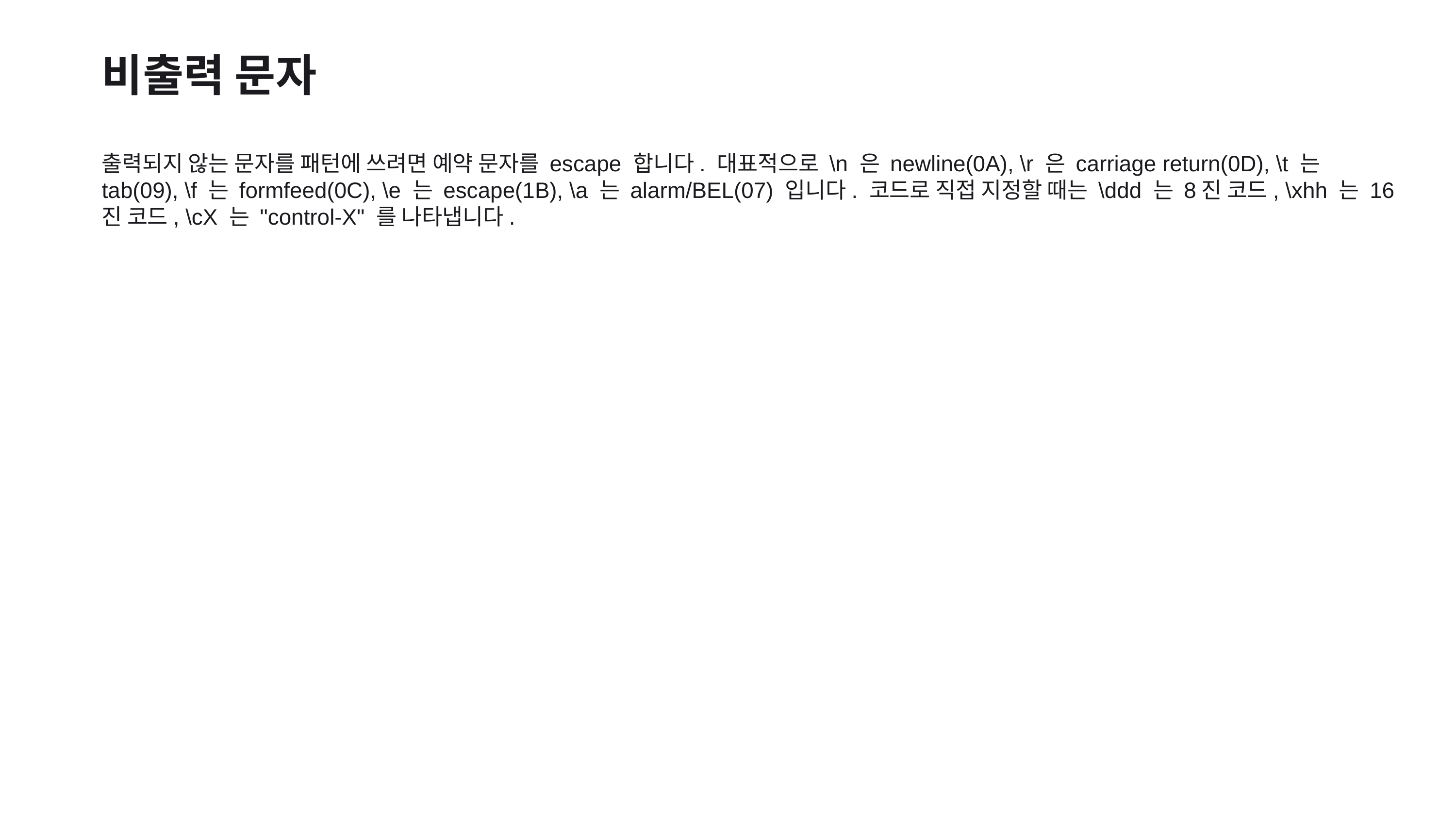

비출력 문자
출력되지 않는 문자를 패턴에 쓰려면 예약 문자를 escape 합니다. 대표적으로 \n 은 newline(0A), \r 은 carriage return(0D), \t 는 tab(09), \f 는 formfeed(0C), \e 는 escape(1B), \a 는 alarm/BEL(07) 입니다. 코드로 직접 지정할 때는 \ddd 는 8진 코드, \xhh 는 16진 코드, \cX 는 "control-X" 를 나타냅니다.